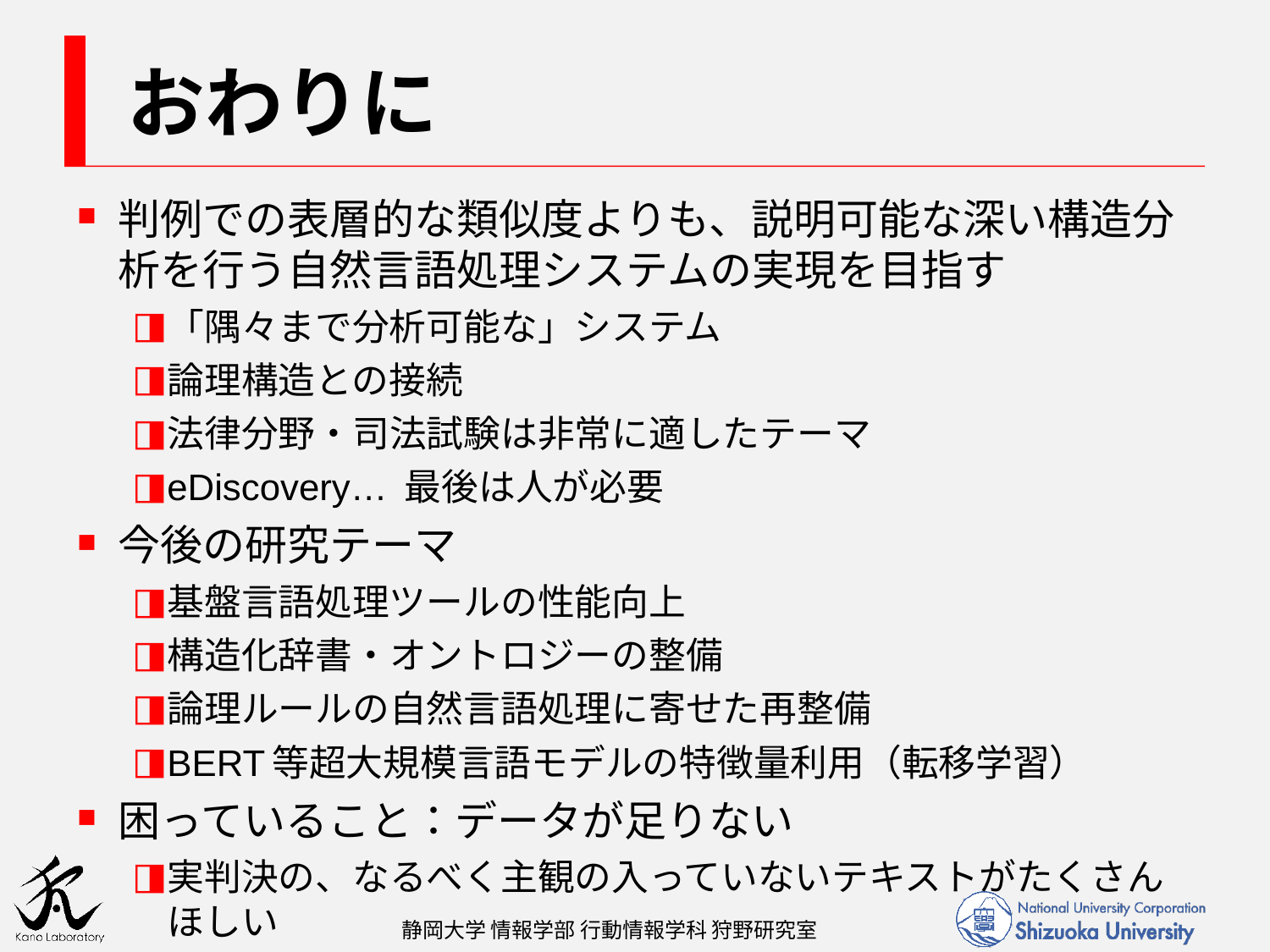

# おわりに
判例での表層的な類似度よりも、説明可能な深い構造分析を行う自然言語処理システムの実現を目指す
「隅々まで分析可能な」システム
論理構造との接続
法律分野・司法試験は非常に適したテーマ
eDiscovery… 最後は人が必要
今後の研究テーマ
基盤言語処理ツールの性能向上
構造化辞書・オントロジーの整備
論理ルールの自然言語処理に寄せた再整備
BERT等超大規模言語モデルの特徴量利用（転移学習）
困っていること：データが足りない
実判決の、なるべく主観の入っていないテキストがたくさんほしい